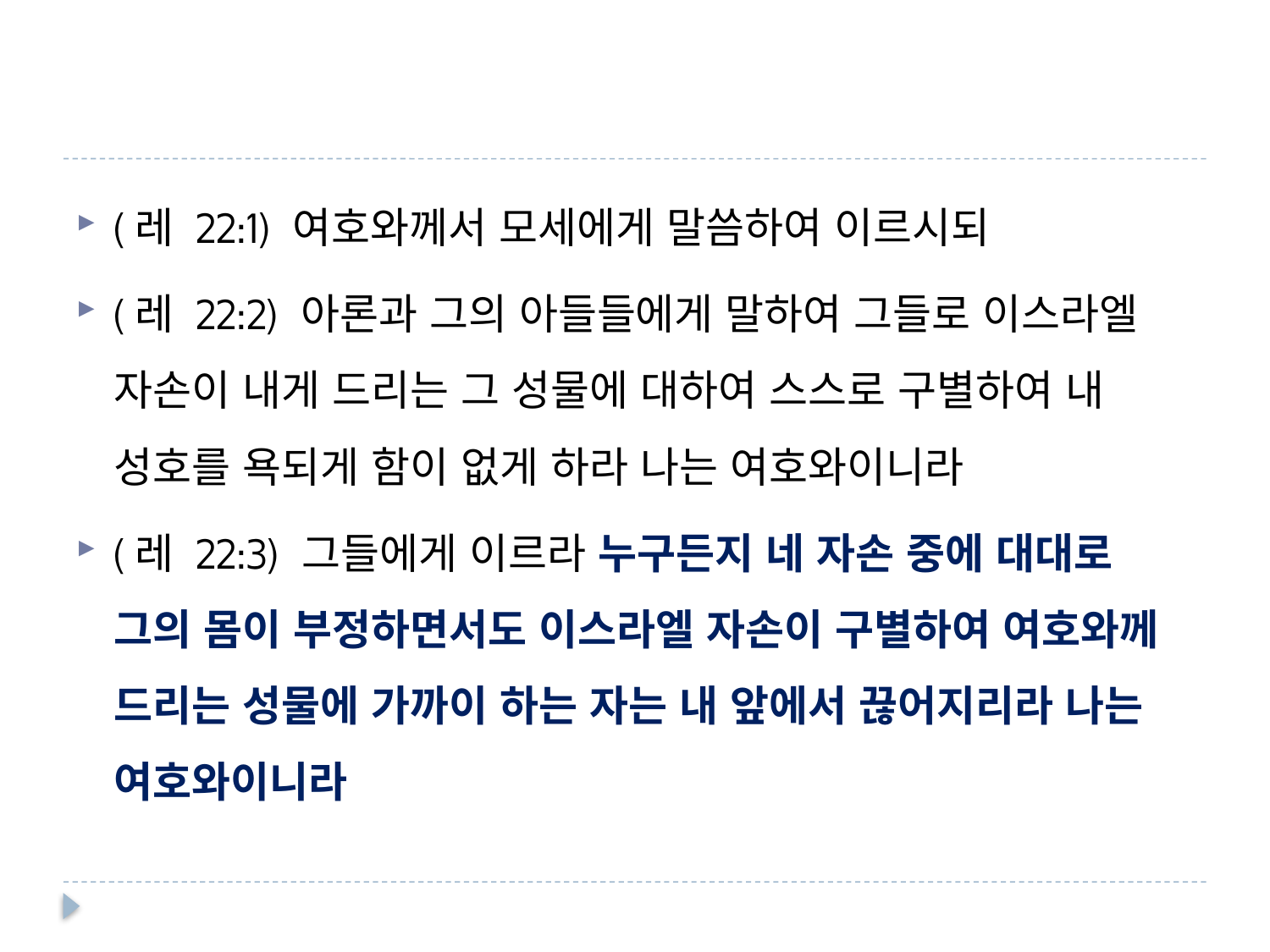

#
(레 22:1) 여호와께서 모세에게 말씀하여 이르시되
(레 22:2) 아론과 그의 아들들에게 말하여 그들로 이스라엘 자손이 내게 드리는 그 성물에 대하여 스스로 구별하여 내 성호를 욕되게 함이 없게 하라 나는 여호와이니라
(레 22:3) 그들에게 이르라 누구든지 네 자손 중에 대대로 그의 몸이 부정하면서도 이스라엘 자손이 구별하여 여호와께 드리는 성물에 가까이 하는 자는 내 앞에서 끊어지리라 나는 여호와이니라